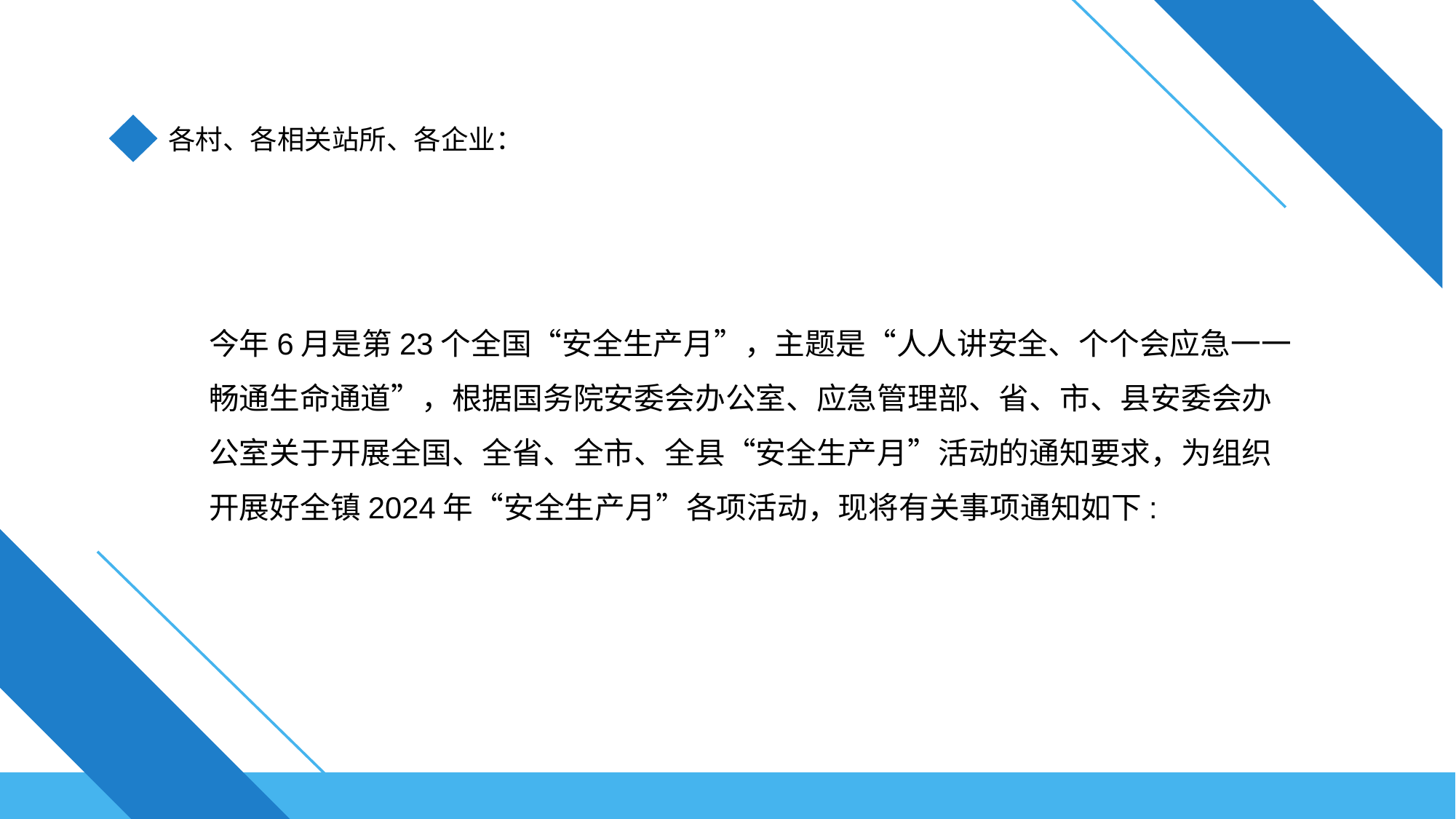

# 各村、各相关站所、各企业：
今年6月是第23个全国“安全生产月”，主题是“人人讲安全、个个会应急一一畅通生命通道”，根据国务院安委会办公室、应急管理部、省、市、县安委会办公室关于开展全国、全省、全市、全县“安全生产月”活动的通知要求，为组织开展好全镇2024年“安全生产月”各项活动，现将有关事项通知如下: